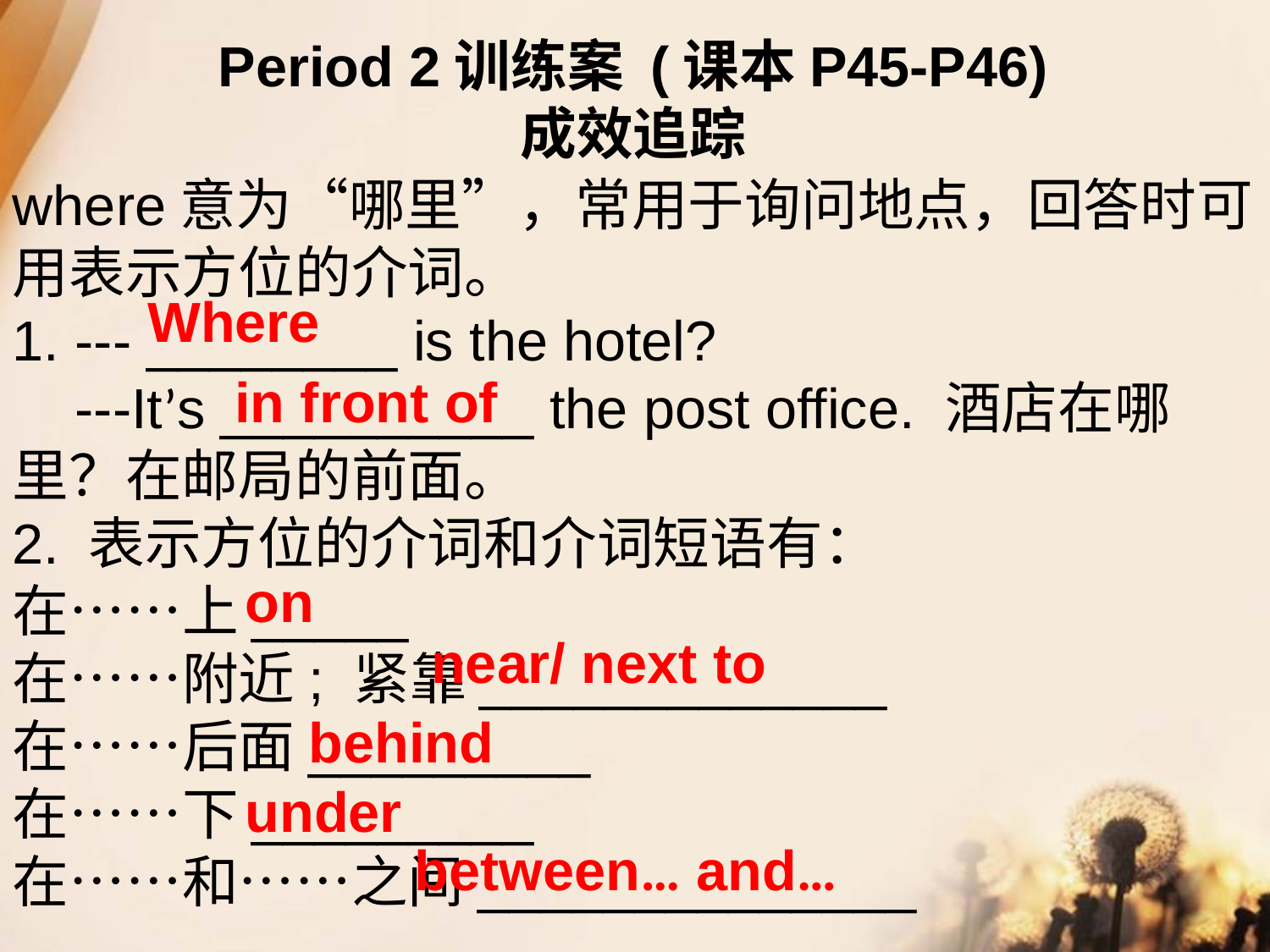

Period 2训练案 (课本P45-P46)
成效追踪
where意为“哪里”，常用于询问地点，回答时可用表示方位的介词。
1. --- ________ is the hotel?
    ---It’s __________ the post office. 酒店在哪里？在邮局的前面。
2. 表示方位的介词和介词短语有：
在……上_____
在……附近; 紧靠_____________
在……后面_________
在……下_________
在……和……之间______________
Where
in front of
on
near/ next to
behind
under
between… and…